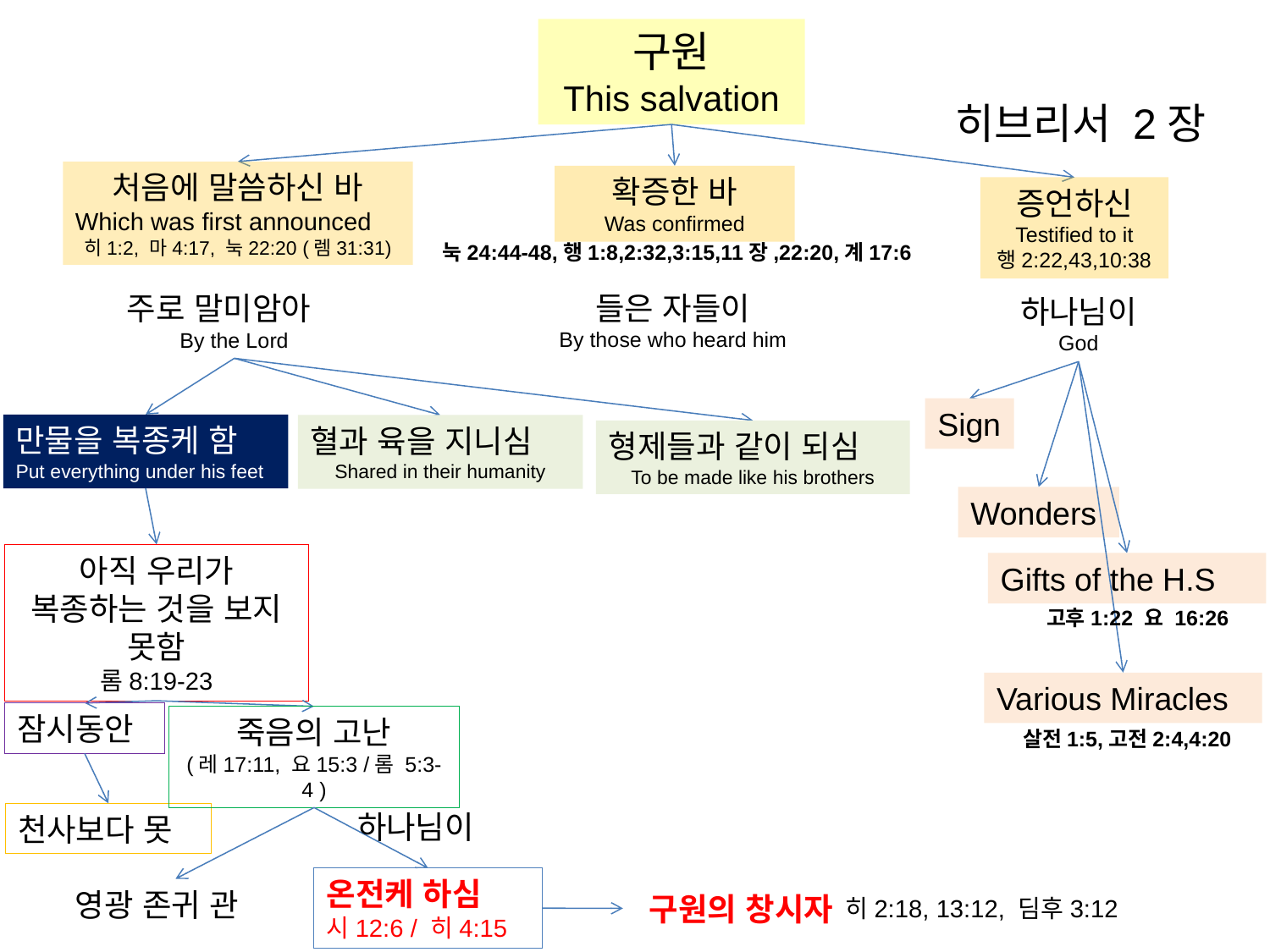

구원
This salvation
# 히브리서 2장
처음에 말씀하신 바
Which was first announced
히1:2, 마4:17, 눅22:20 (렘31:31)
확증한 바
Was confirmed
증언하신
Testified to it
행2:22,43,10:38
눅24:44-48,행1:8,2:32,3:15,11장,22:20,계17:6
들은 자들이
By those who heard him
주로 말미암아
By the Lord
하나님이
God
Sign
만물을 복종케 함
Put everything under his feet
혈과 육을 지니심
Shared in their humanity
형제들과 같이 되심
To be made like his brothers
Wonders
아직 우리가 복종하는 것을 보지 못함
롬8:19-23
Gifts of the H.S
고후1:22 요 16:26
Various Miracles
잠시동안
죽음의 고난
(레17:11, 요15:3 /롬 5:3-4 )
살전1:5,고전2:4,4:20
하나님이
천사보다 못
온전케 하심
시12:6 / 히4:15
영광 존귀 관
구원의 창시자
히2:18, 13:12, 딤후3:12